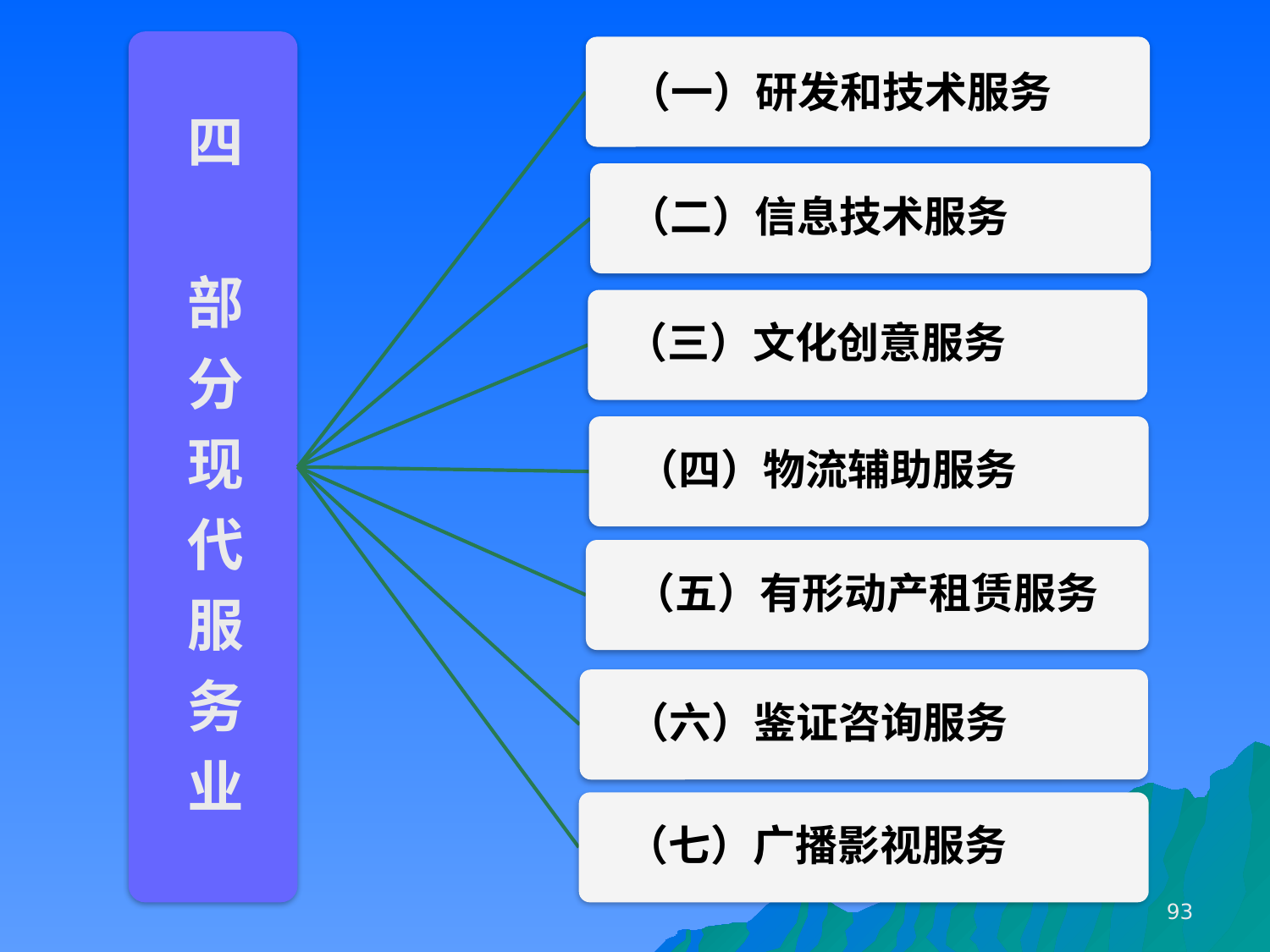

四

部
分
现
代
服
务
业

  （一）研发和技术服务

  （二）信息技术服务

  （三）文化创意服务

   （四）物流辅助服务

   （五）有形动产租赁服务

   （六）鉴证咨询服务

   （七）广播影视服务
93